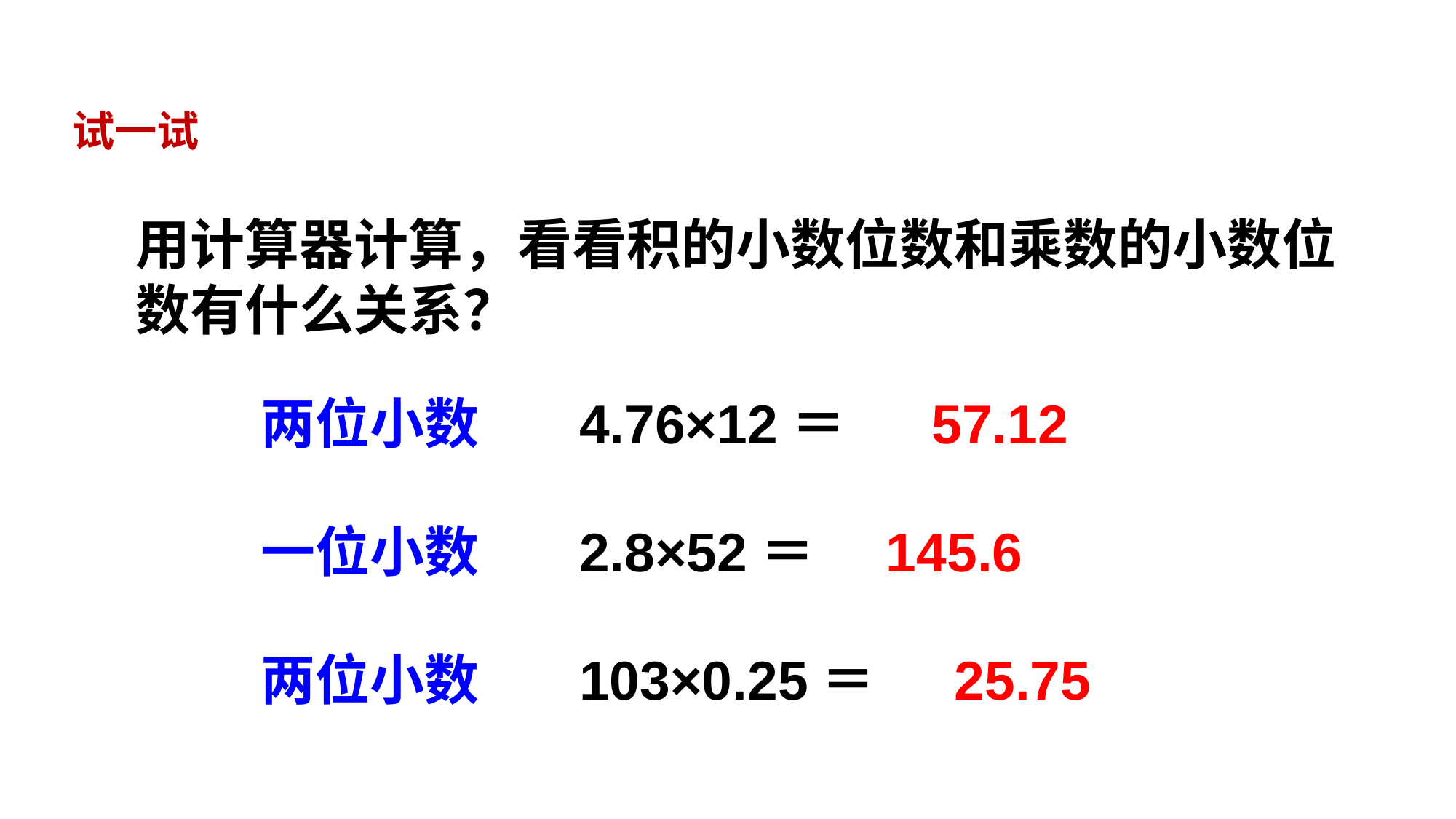

试一试
用计算器计算，看看积的小数位数和乘数的小数位数有什么关系？
两位小数
4.76×12＝
57.12
一位小数
2.8×52＝
145.6
两位小数
103×0.25＝
25.75